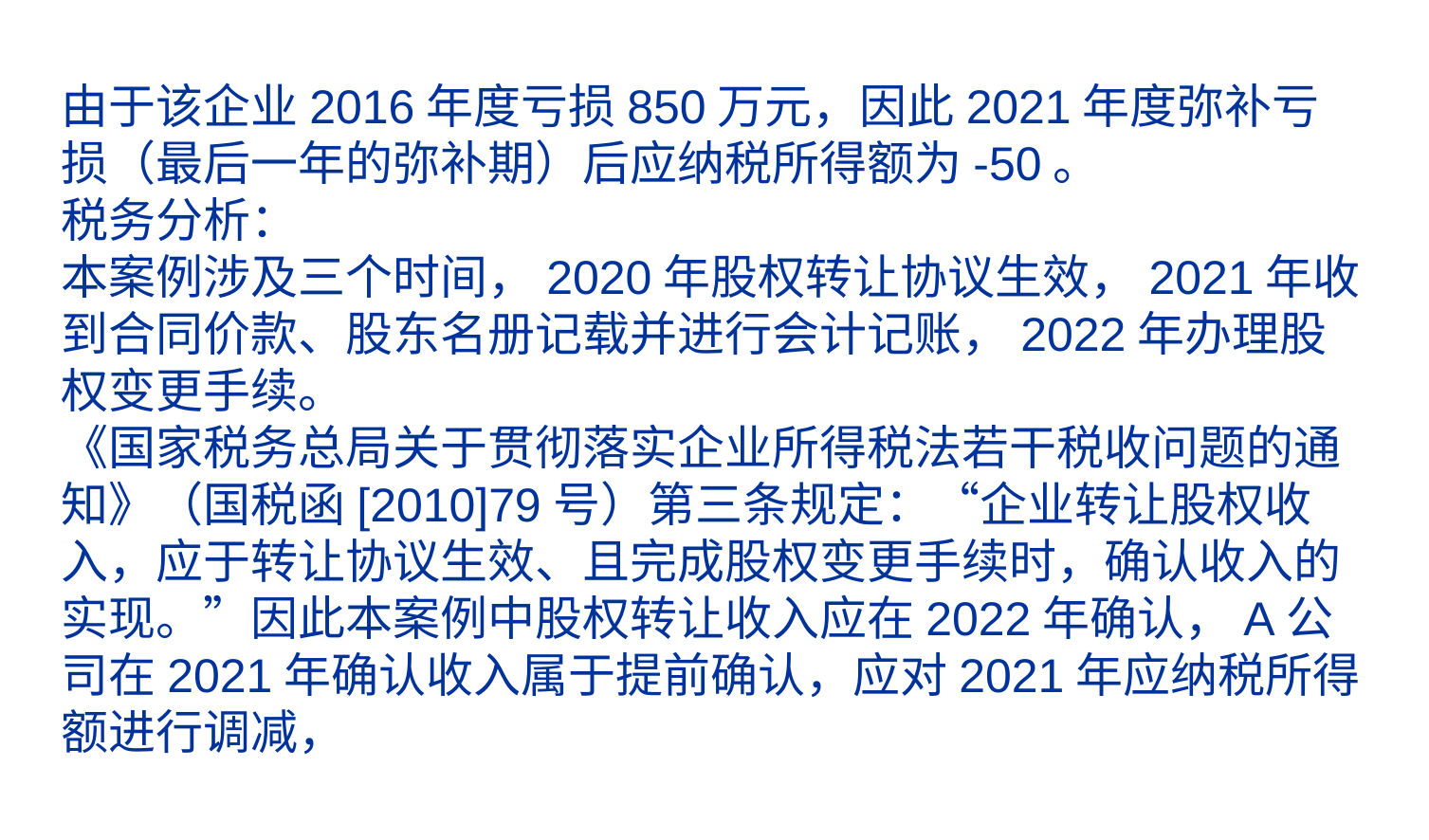

# 由于该企业2016年度亏损850万元，因此2021年度弥补亏损（最后一年的弥补期）后应纳税所得额为-50。 税务分析： 本案例涉及三个时间，2020年股权转让协议生效，2021年收到合同价款、股东名册记载并进行会计记账，2022年办理股权变更手续。 《国家税务总局关于贯彻落实企业所得税法若干税收问题的通知》（国税函[2010]79号）第三条规定：“企业转让股权收入，应于转让协议生效、且完成股权变更手续时，确认收入的实现。”因此本案例中股权转让收入应在2022年确认，A公司在2021年确认收入属于提前确认，应对2021年应纳税所得额进行调减，